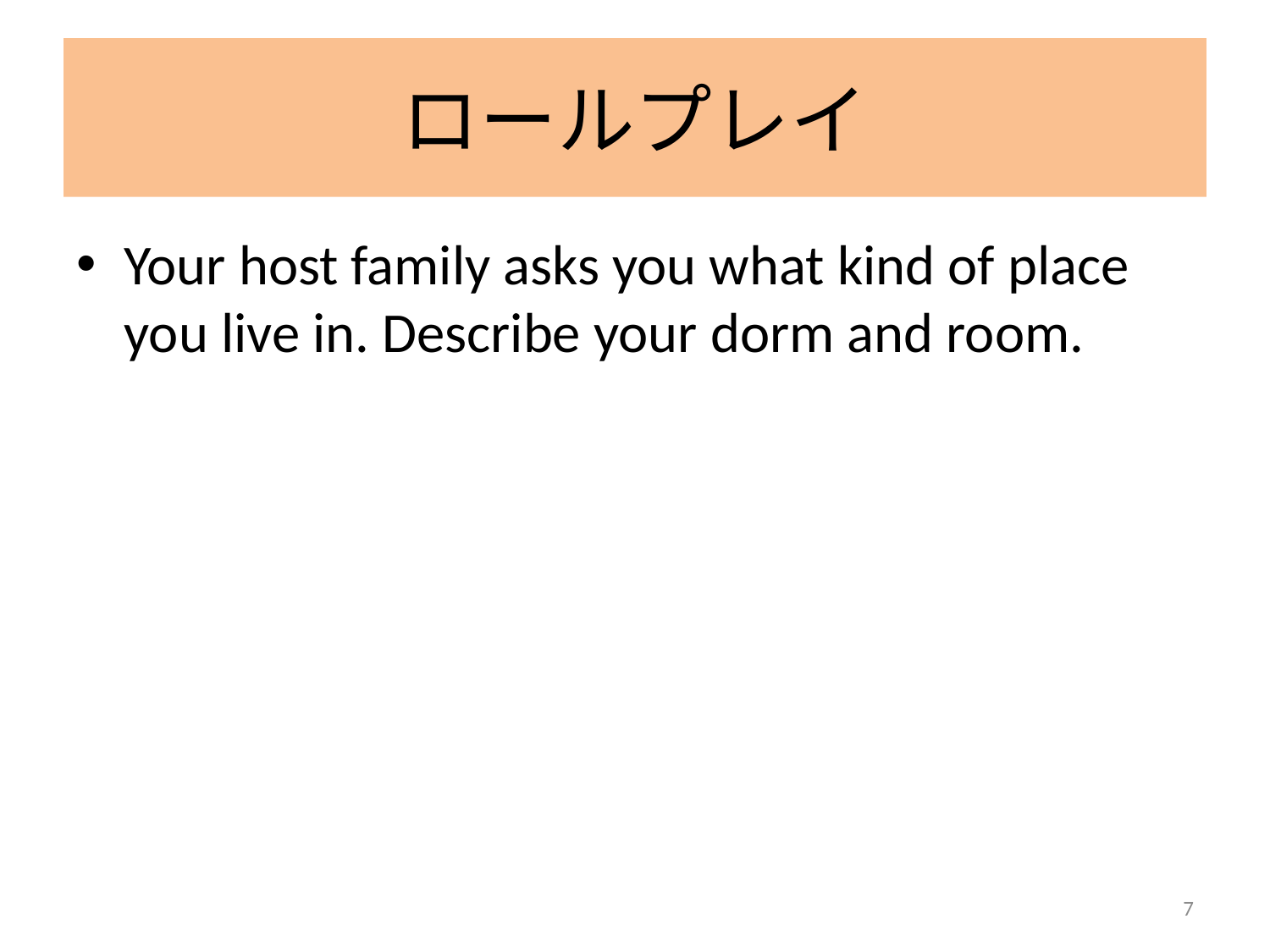

# ロールプレイ
Your host family asks you what kind of place you live in. Describe your dorm and room.
7